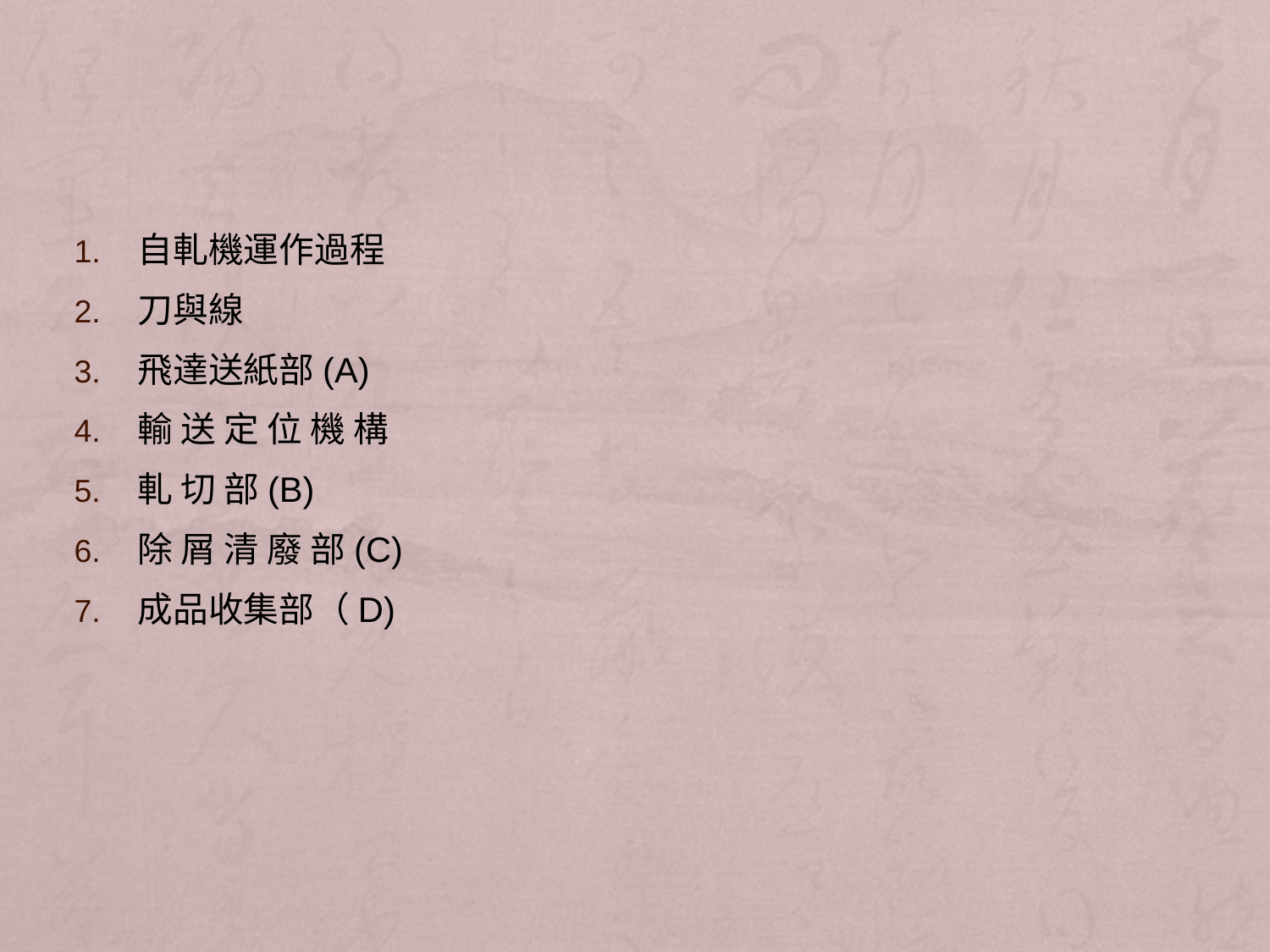

#
自軋機運作過程
刀與線
飛達送紙部(A)
輸 送 定 位 機 構
軋 切 部(B)
除 屑 清 廢 部(C)
成品收集部（D)